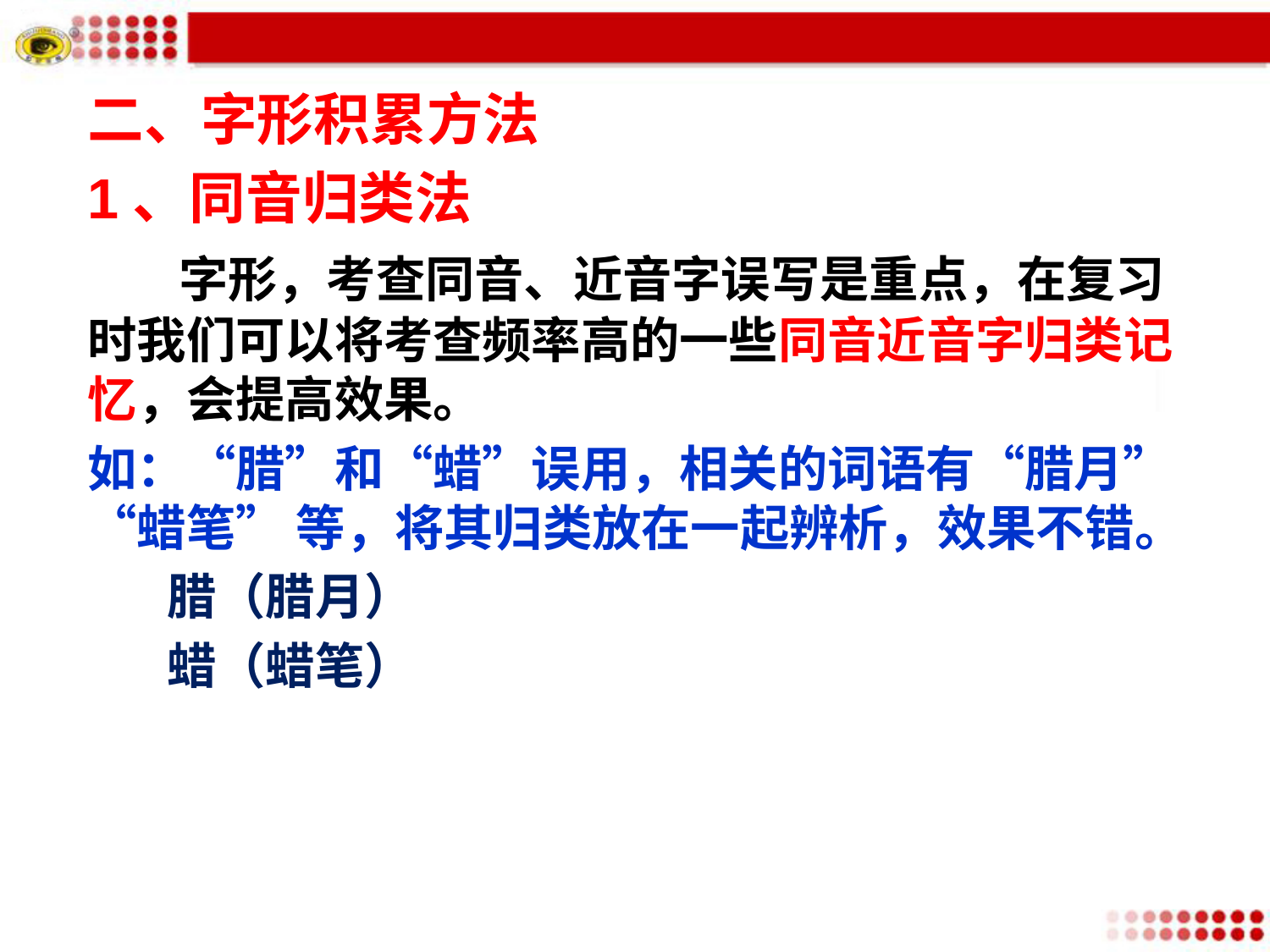

二、字形积累方法
1、同音归类法
      字形，考查同音、近音字误写是重点，在复习时我们可以将考查频率高的一些同音近音字归类记忆，会提高效果。
如：“腊”和“蜡”误用，相关的词语有“腊月”“蜡笔” 等，将其归类放在一起辨析，效果不错。
      腊（腊月）
      蜡（蜡笔）